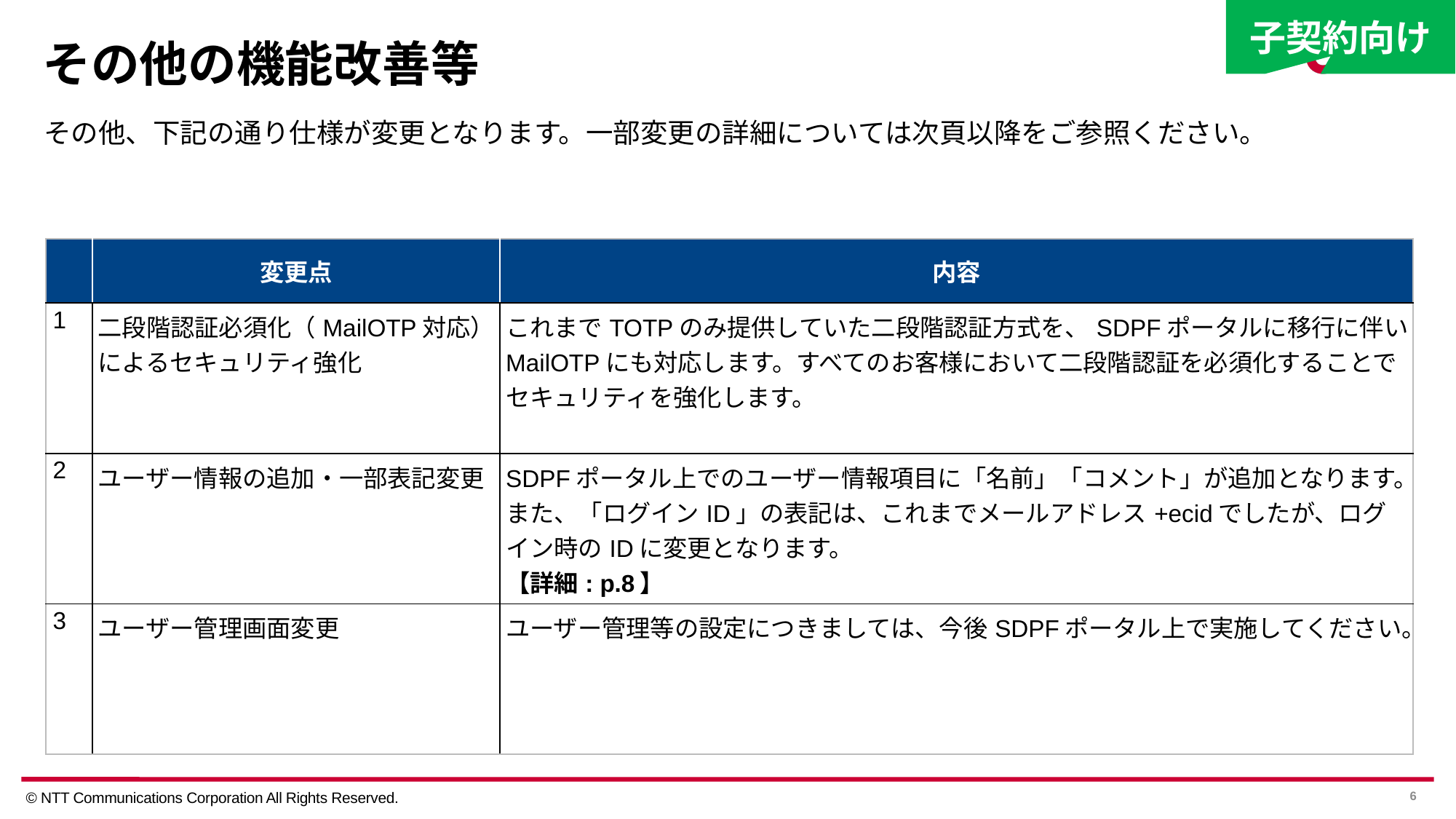

子契約向け
# その他の機能改善等
その他、下記の通り仕様が変更となります。一部変更の詳細については次頁以降をご参照ください。
|  | 変更点 | 内容 |
| --- | --- | --- |
| 1 | 二段階認証必須化（MailOTP対応）によるセキュリティ強化 | これまでTOTPのみ提供していた二段階認証方式を、SDPFポータルに移行に伴いMailOTPにも対応します。すべてのお客様において二段階認証を必須化することでセキュリティを強化します。 |
| 2 | ユーザー情報の追加・一部表記変更 | SDPFポータル上でのユーザー情報項目に「名前」「コメント」が追加となります。また、「ログインID」の表記は、これまでメールアドレス+ecidでしたが、ログイン時のIDに変更となります。 【詳細: p.8】 |
| 3 | ユーザー管理画面変更 | ユーザー管理等の設定につきましては、今後SDPFポータル上で実施してください。 |